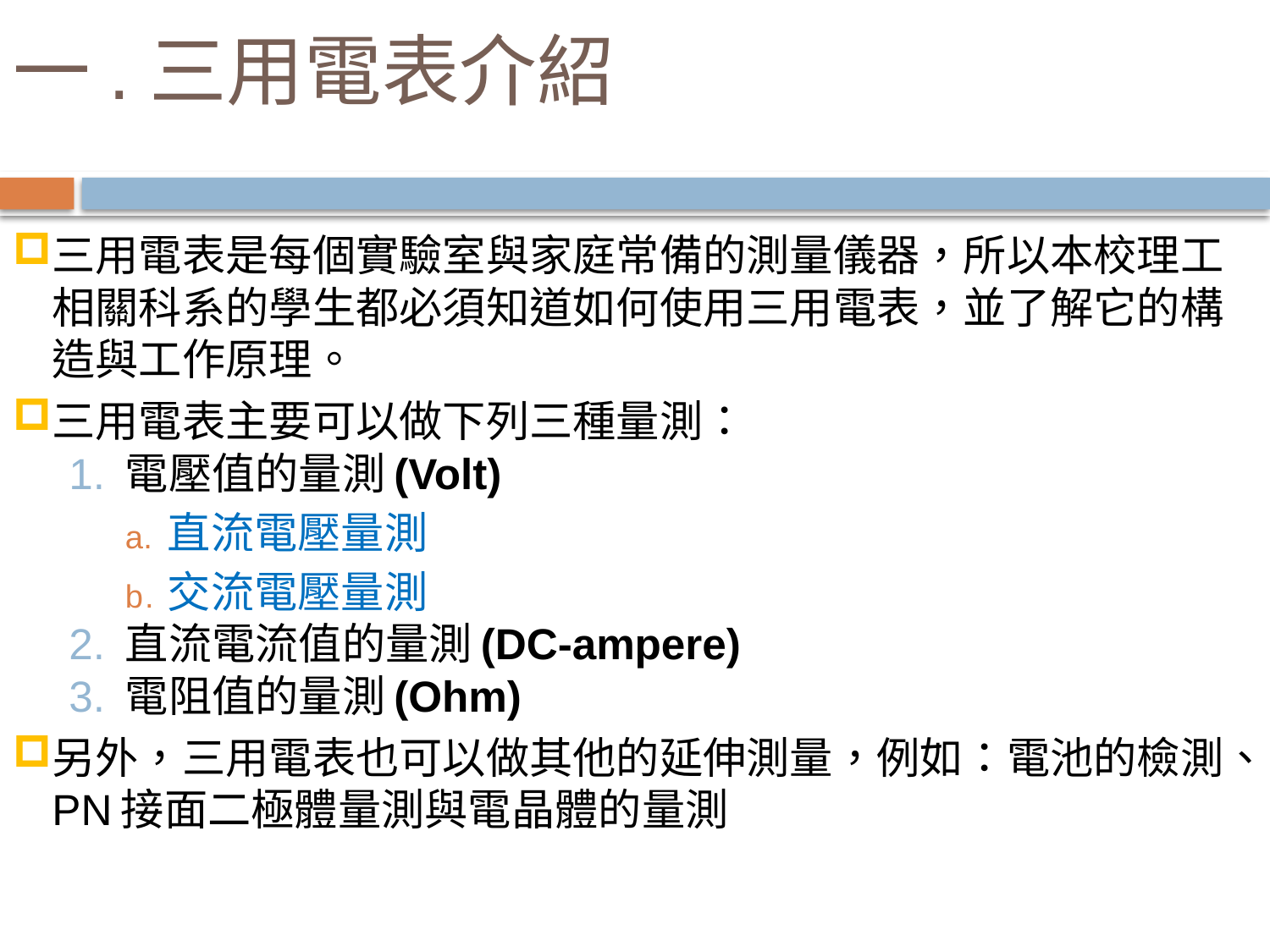

# 一.三用電表介紹
三用電表是每個實驗室與家庭常備的測量儀器，所以本校理工相關科系的學生都必須知道如何使用三用電表，並了解它的構造與工作原理。
三用電表主要可以做下列三種量測：
電壓值的量測(Volt)
直流電壓量測
交流電壓量測
直流電流值的量測(DC-ampere)
電阻值的量測(Ohm)
另外，三用電表也可以做其他的延伸測量，例如：電池的檢測、PN接面二極體量測與電晶體的量測